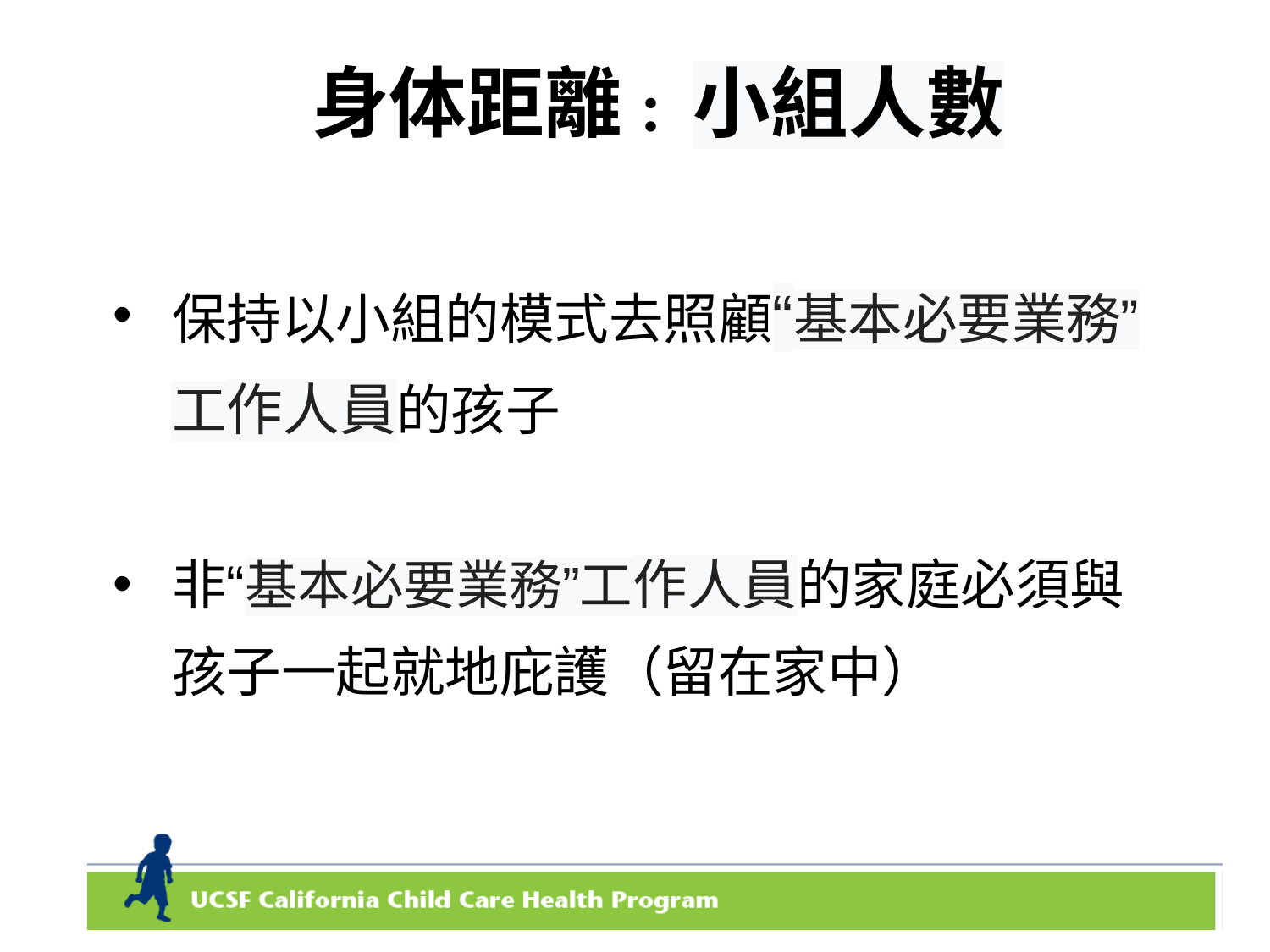

# 身体距離: 小組人數

保持以小組的模式去照顧“基本必要業務”工作人員的孩子

非“基本必要業務”工作人員的家庭必須與孩子一起就地庇護（留在家中）